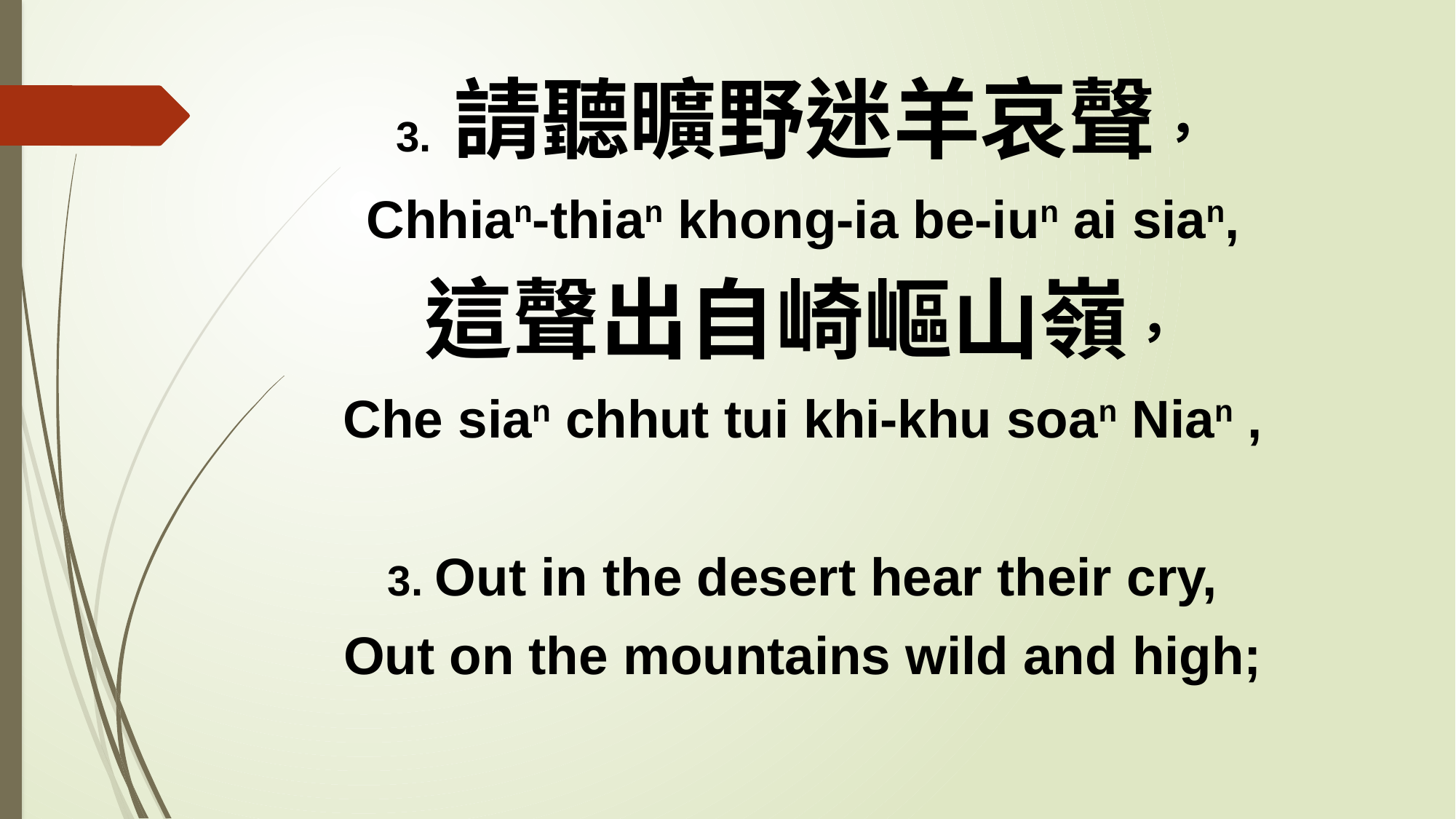

3. 請聽曠野迷羊哀聲，
Chhian-thian khong-ia be-iun ai sian,
這聲出自崎嶇山嶺，
Che sian chhut tui khi-khu soan Nian ,

3. Out in the desert hear their cry,
Out on the mountains wild and high;